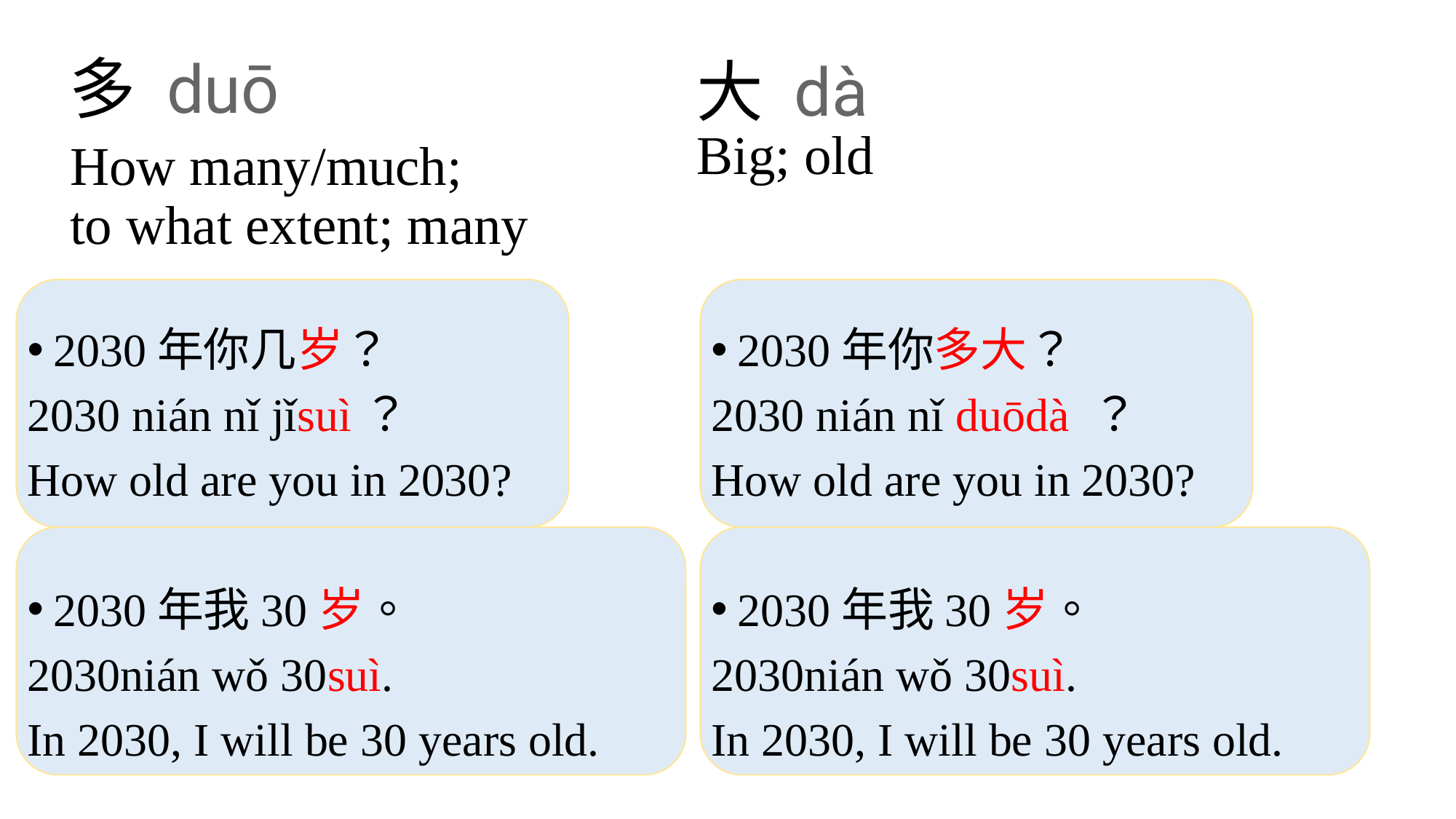

多 duō
大 dà
Big; old
How many/much;
to what extent; many

2030年你几岁？
2030 nián nǐ jǐsuì？
How old are you in 2030?

2030年我30岁。
2030nián wǒ 30suì.
In 2030, I will be 30 years old.
2030年你多大？
2030 nián nǐ duōdà ？
How old are you in 2030?

2030年我30岁。
2030nián wǒ 30suì.
In 2030, I will be 30 years old.